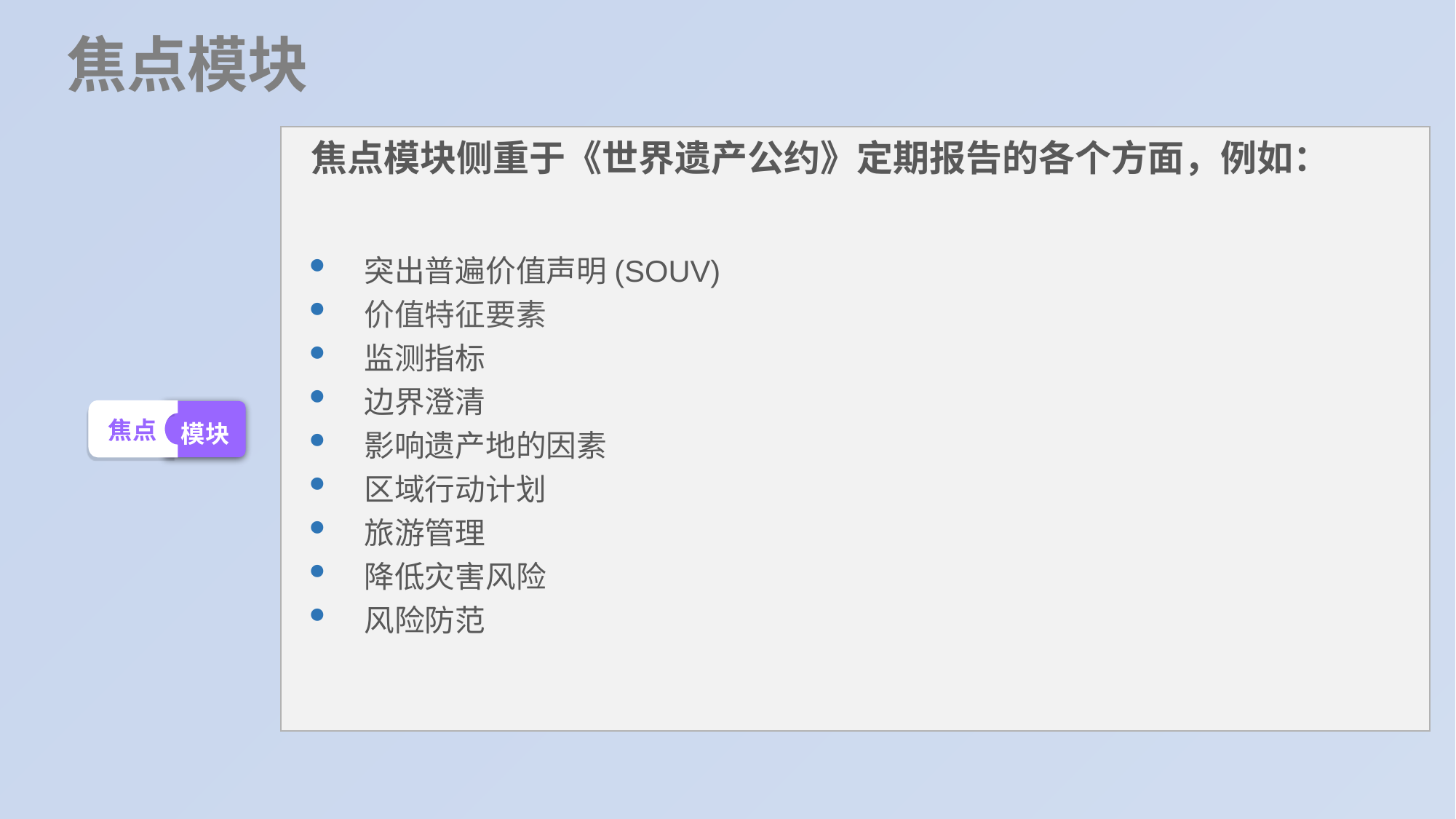

焦点模块
焦点模块侧重于《世界遗产公约》定期报告的各个方面，例如：

突出普遍价值声明(SOUV)
价值特征要素
监测指标
边界澄清
影响遗产地的因素
区域行动计划
旅游管理
降低灾害风险
风险防范

模块

焦点